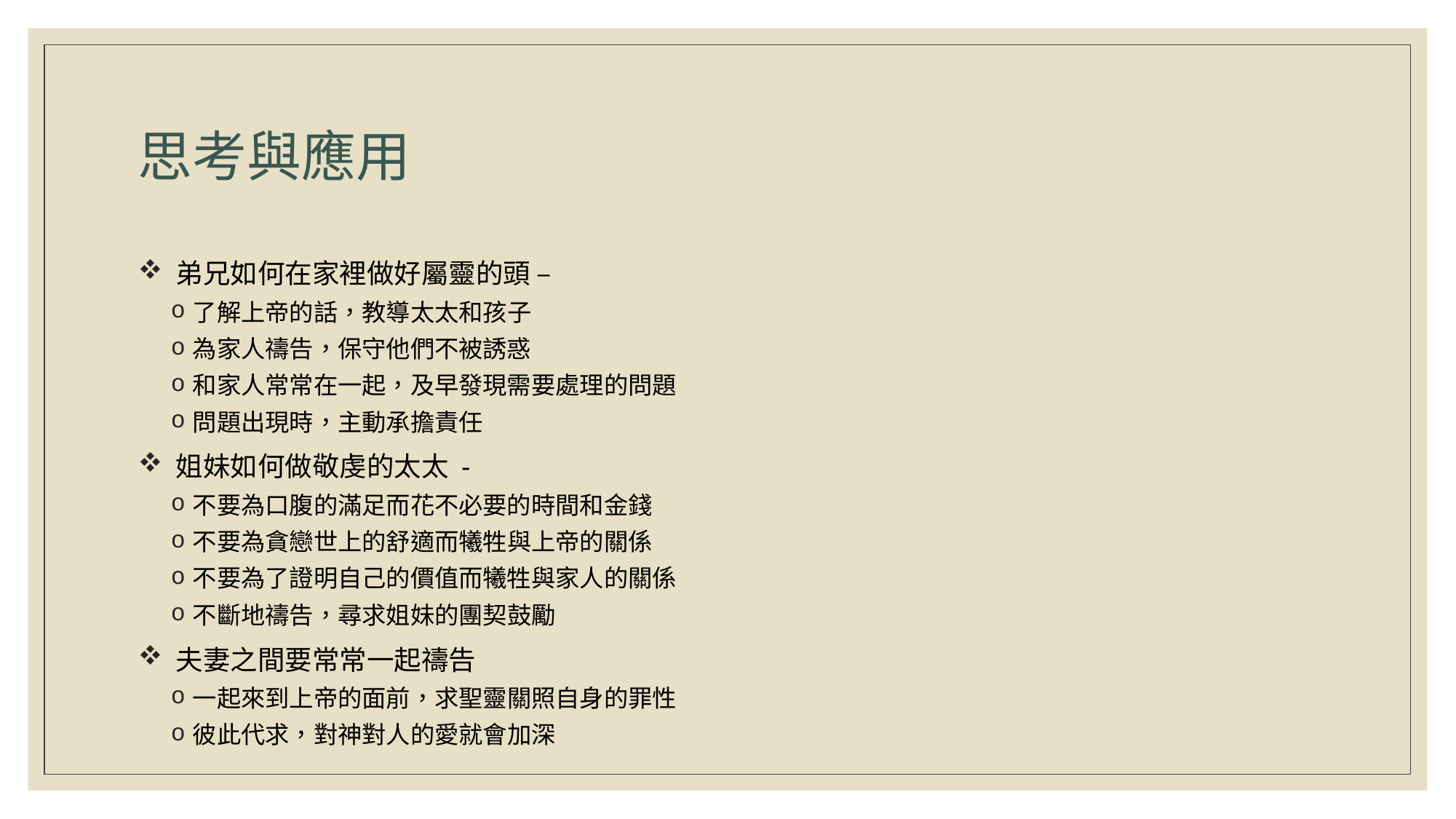

# 思考與應用
 弟兄如何在家裡做好屬靈的頭 –
了解上帝的話，教導太太和孩子
為家人禱告，保守他們不被誘惑
和家人常常在一起，及早發現需要處理的問題
問題出現時，主動承擔責任
 姐妹如何做敬虔的太太 -
不要為口腹的滿足而花不必要的時間和金錢
不要為貪戀世上的舒適而犧牲與上帝的關係
不要為了證明自己的價值而犧牲與家人的關係
不斷地禱告，尋求姐妹的團契鼓勵
 夫妻之間要常常一起禱告
一起來到上帝的面前，求聖靈關照自身的罪性
彼此代求，對神對人的愛就會加深